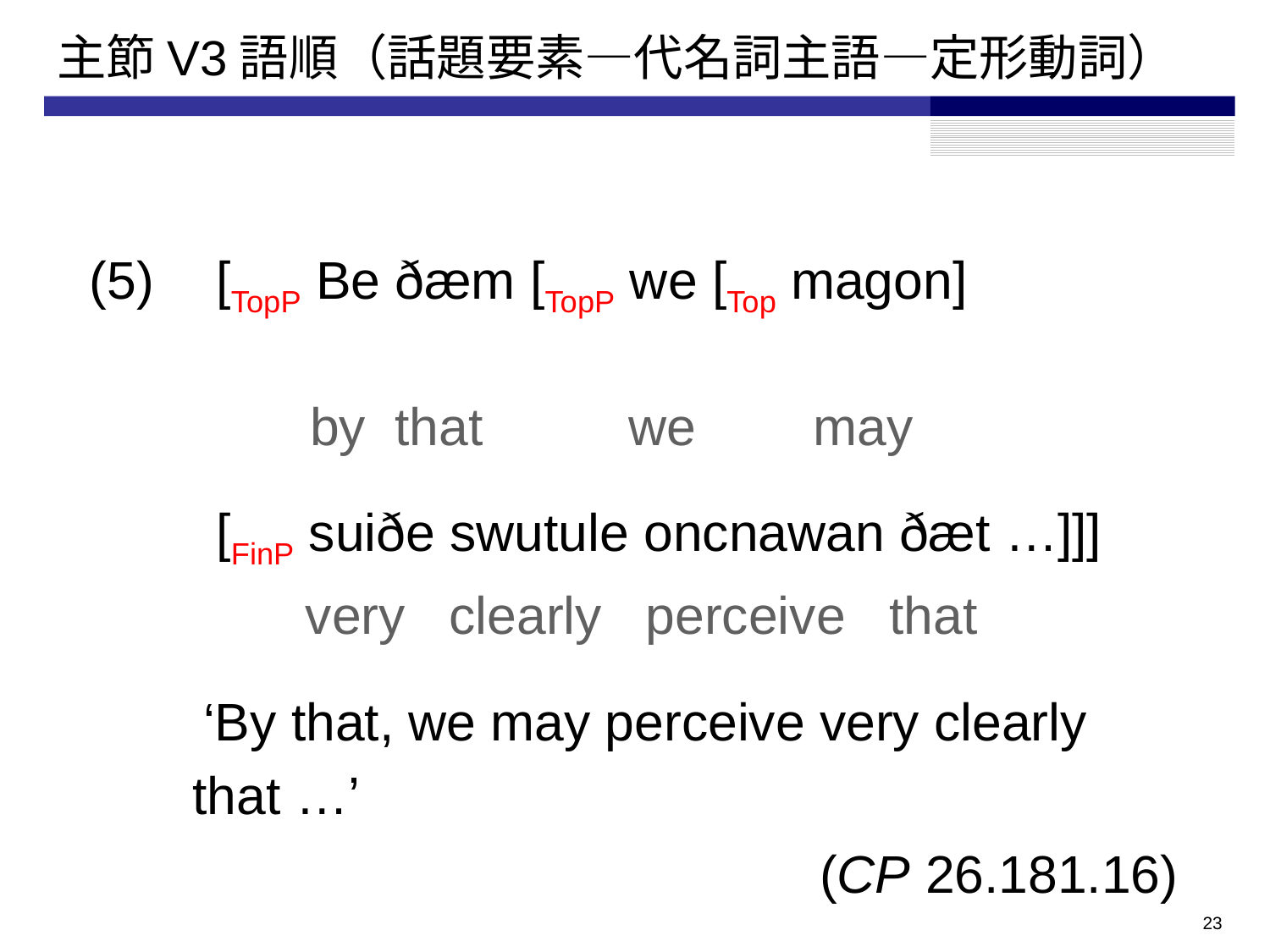

# 主節V3語順（話題要素—代名詞主語—定形動詞）

(5)	[TopP Be ðæm [TopP we [Top magon]
                by  that          we        may
	[FinP suiðe swutule oncnawan ðæt …]]]
	       very   clearly   perceive   that
	‘By that, we may perceive very clearly
        that …’
                               (CP 26.181.16)
23